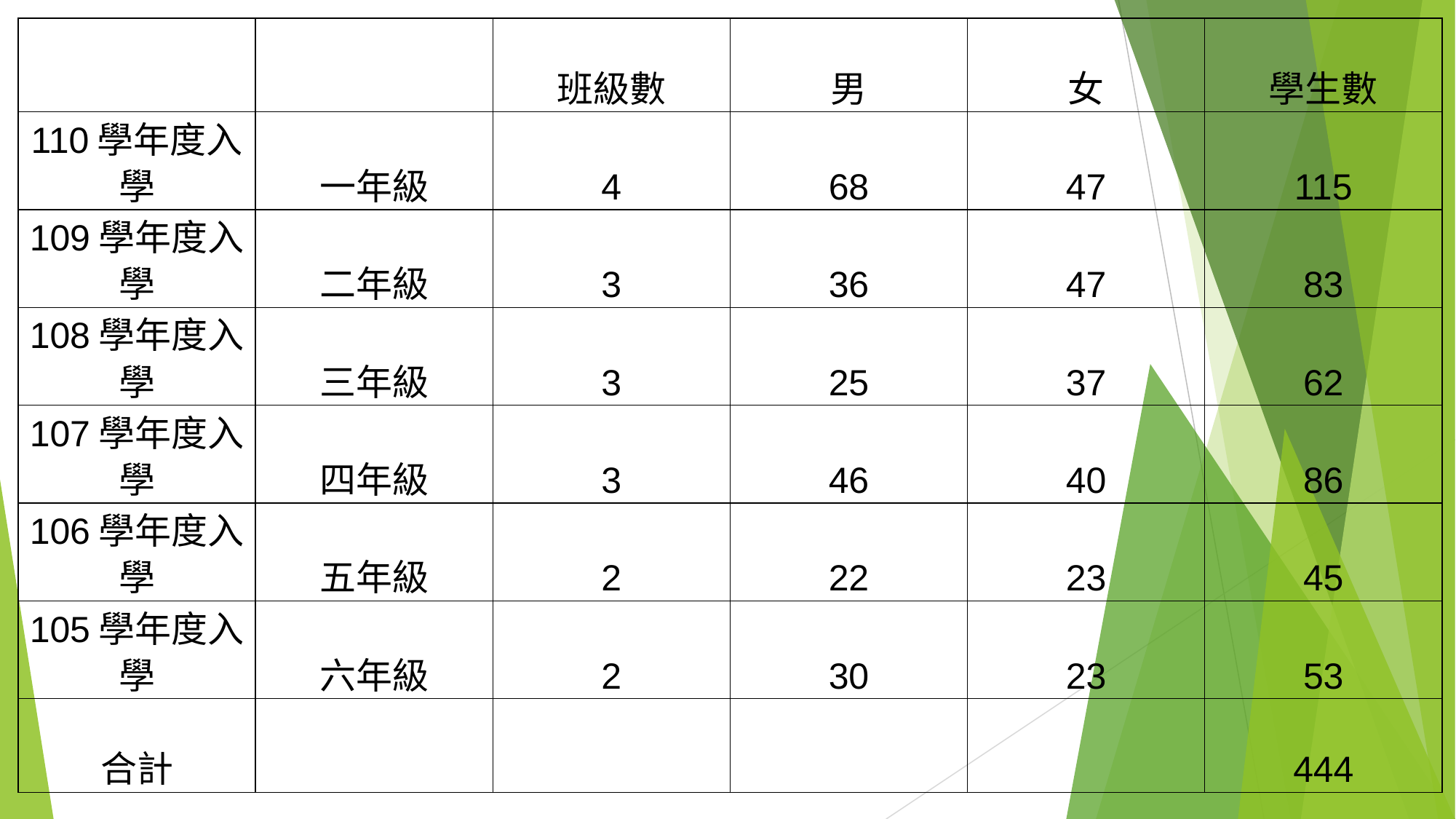

|  |  | 班級數 | 男 | 女 | 學生數 |
| --- | --- | --- | --- | --- | --- |
| 110學年度入學 | 一年級 | 4 | 68 | 47 | 115 |
| 109學年度入學 | 二年級 | 3 | 36 | 47 | 83 |
| 108學年度入學 | 三年級 | 3 | 25 | 37 | 62 |
| 107學年度入學 | 四年級 | 3 | 46 | 40 | 86 |
| 106學年度入學 | 五年級 | 2 | 22 | 23 | 45 |
| 105學年度入學 | 六年級 | 2 | 30 | 23 | 53 |
| 合計 |  |  |  |  | 444 |
#